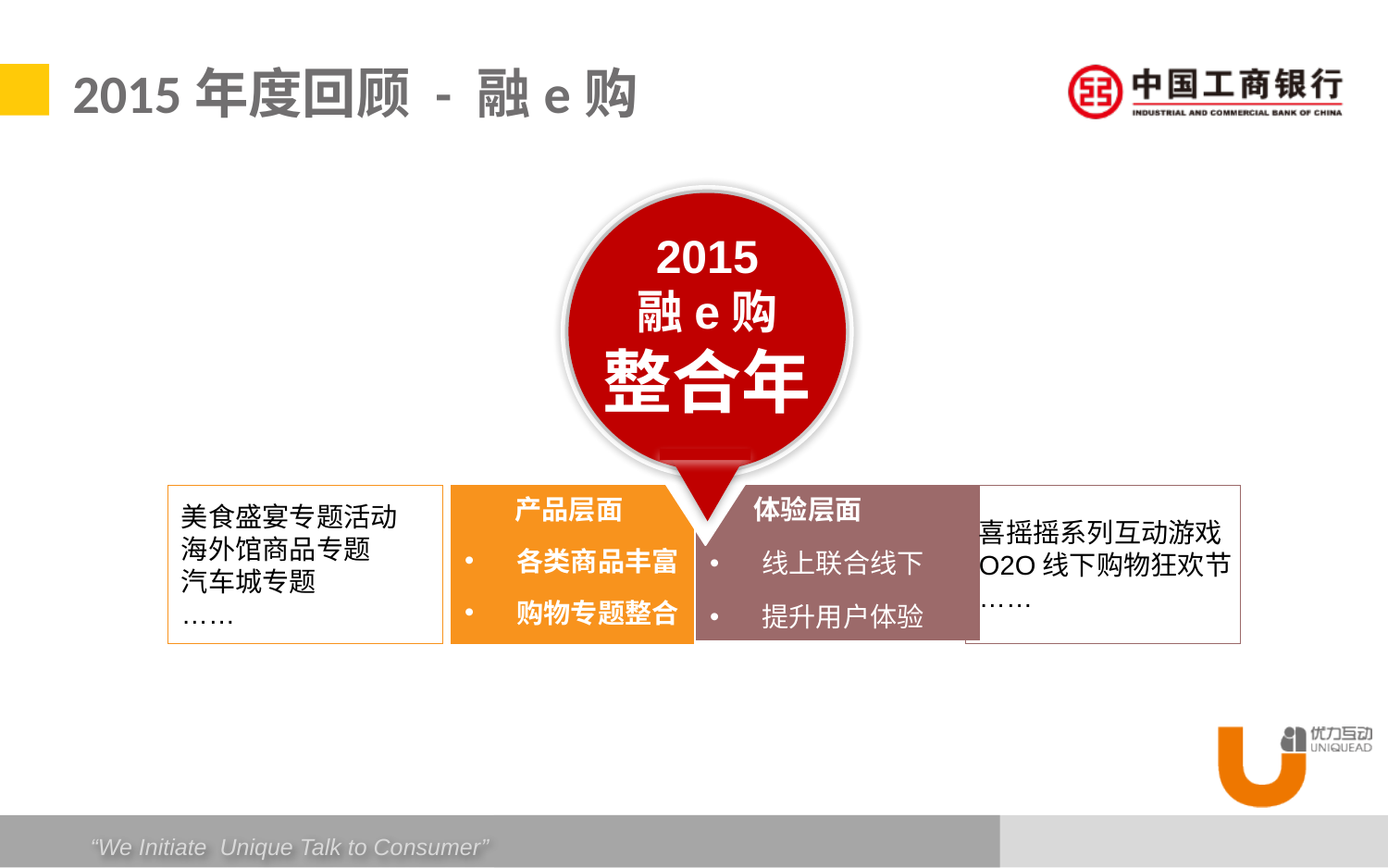

# 2015年度回顾 - 融e购

2015
融e购
整合年

美食盛宴专题活动
海外馆商品专题
汽车城专题
……
喜摇摇系列互动游戏
O2O线下购物狂欢节
……
      体验层面
线上联合线下
提升用户体验
       产品层面
各类商品丰富
购物专题整合